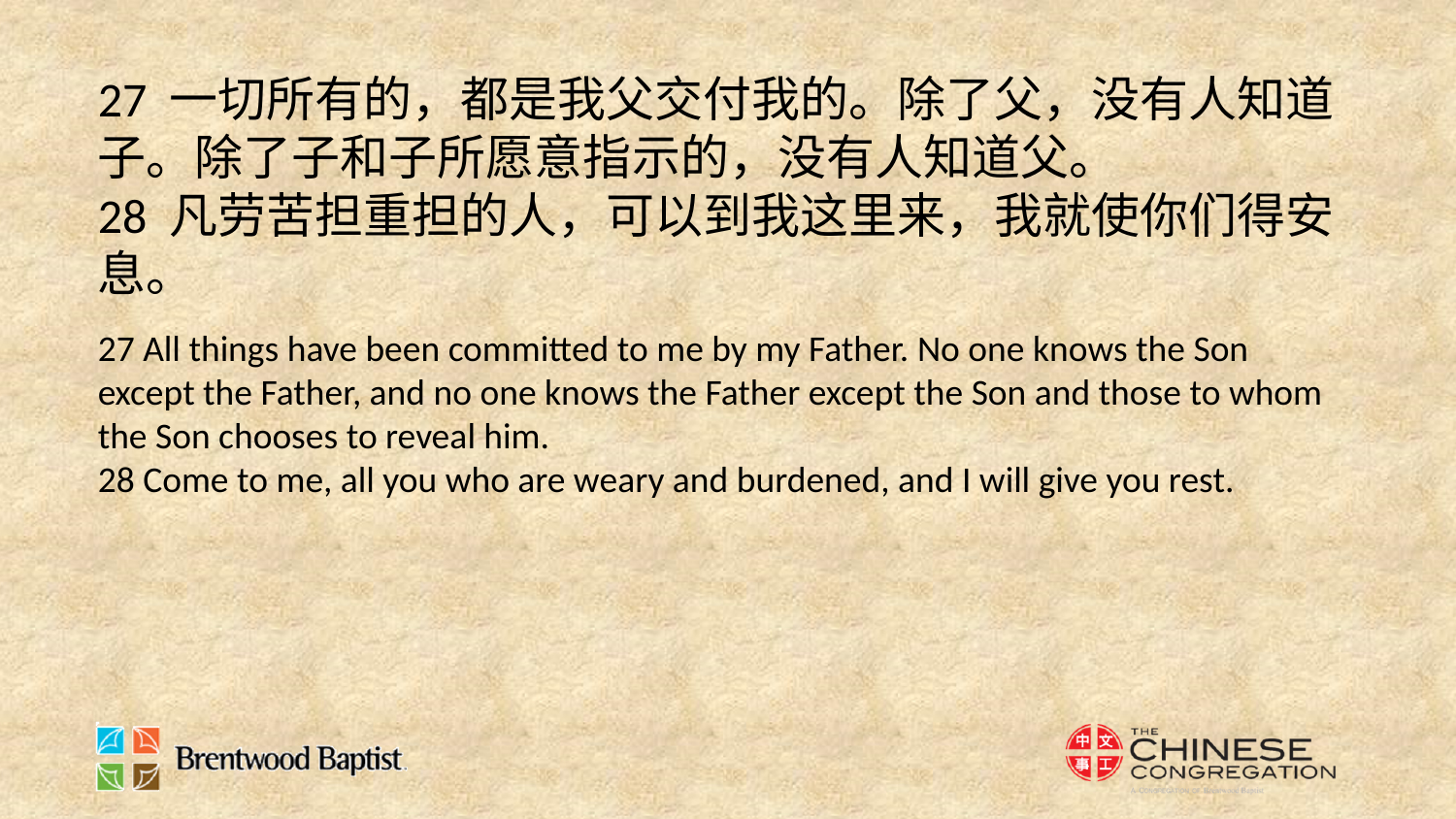

27 一切所有的，都是我父交付我的。除了父，没有人知道子。除了子和子所愿意指示的，没有人知道父。
28 凡劳苦担重担的人，可以到我这里来，我就使你们得安息。

27 All things have been committed to me by my Father. No one knows the Son except the Father, and no one knows the Father except the Son and those to whom the Son chooses to reveal him.
28 Come to me, all you who are weary and burdened, and I will give you rest.